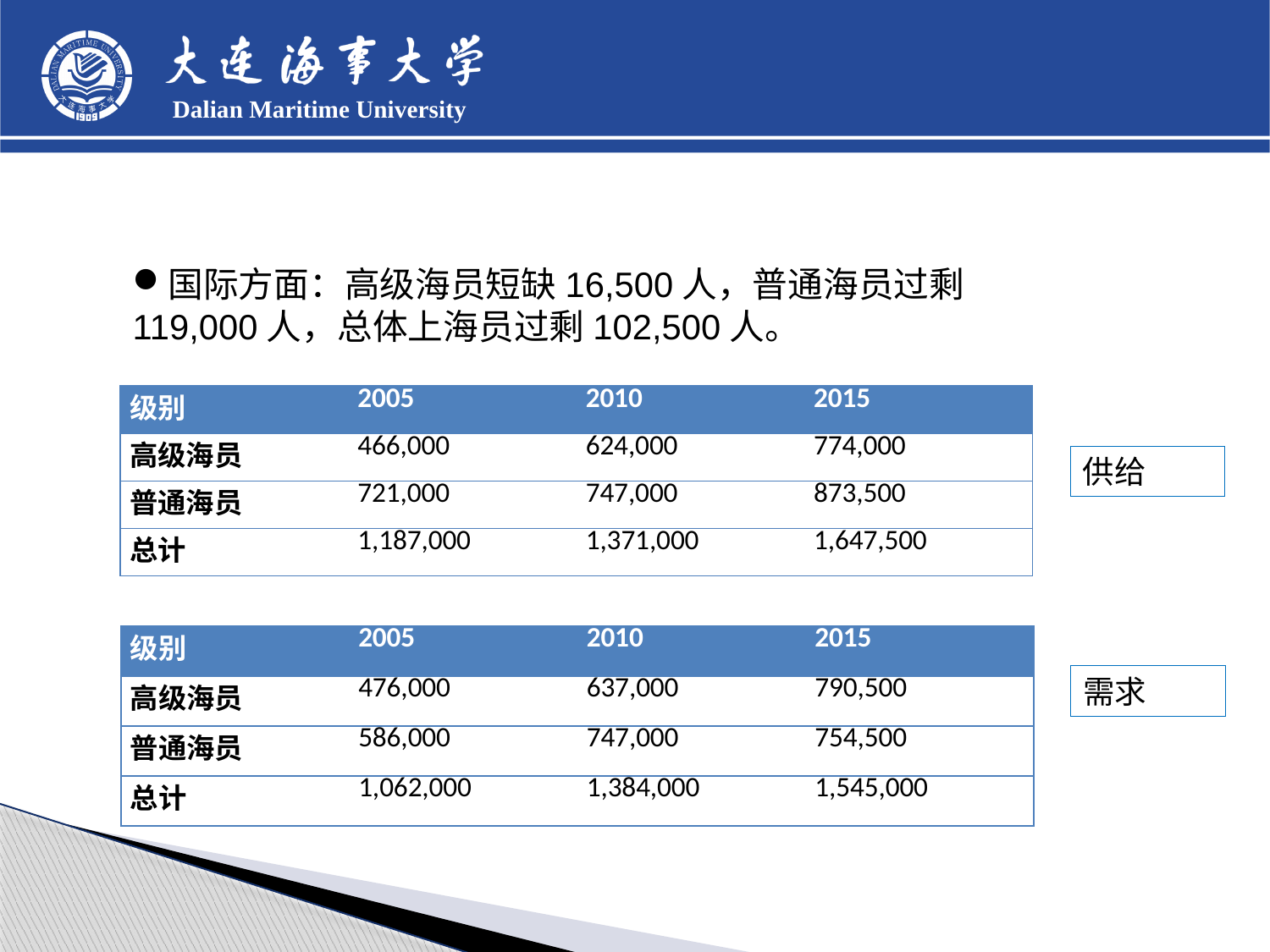

国际方面：高级海员短缺16,500人，普通海员过剩119,000人，总体上海员过剩102,500人。
| 级别 | 2005 | 2010 | 2015 |
| --- | --- | --- | --- |
| 高级海员 | 466,000 | 624,000 | 774,000 |
| 普通海员 | 721,000 | 747,000 | 873,500 |
| 总计 | 1,187,000 | 1,371,000 | 1,647,500 |
供给
| 级别 | 2005 | 2010 | 2015 |
| --- | --- | --- | --- |
| 高级海员 | 476,000 | 637,000 | 790,500 |
| 普通海员 | 586,000 | 747,000 | 754,500 |
| 总计 | 1,062,000 | 1,384,000 | 1,545,000 |
需求